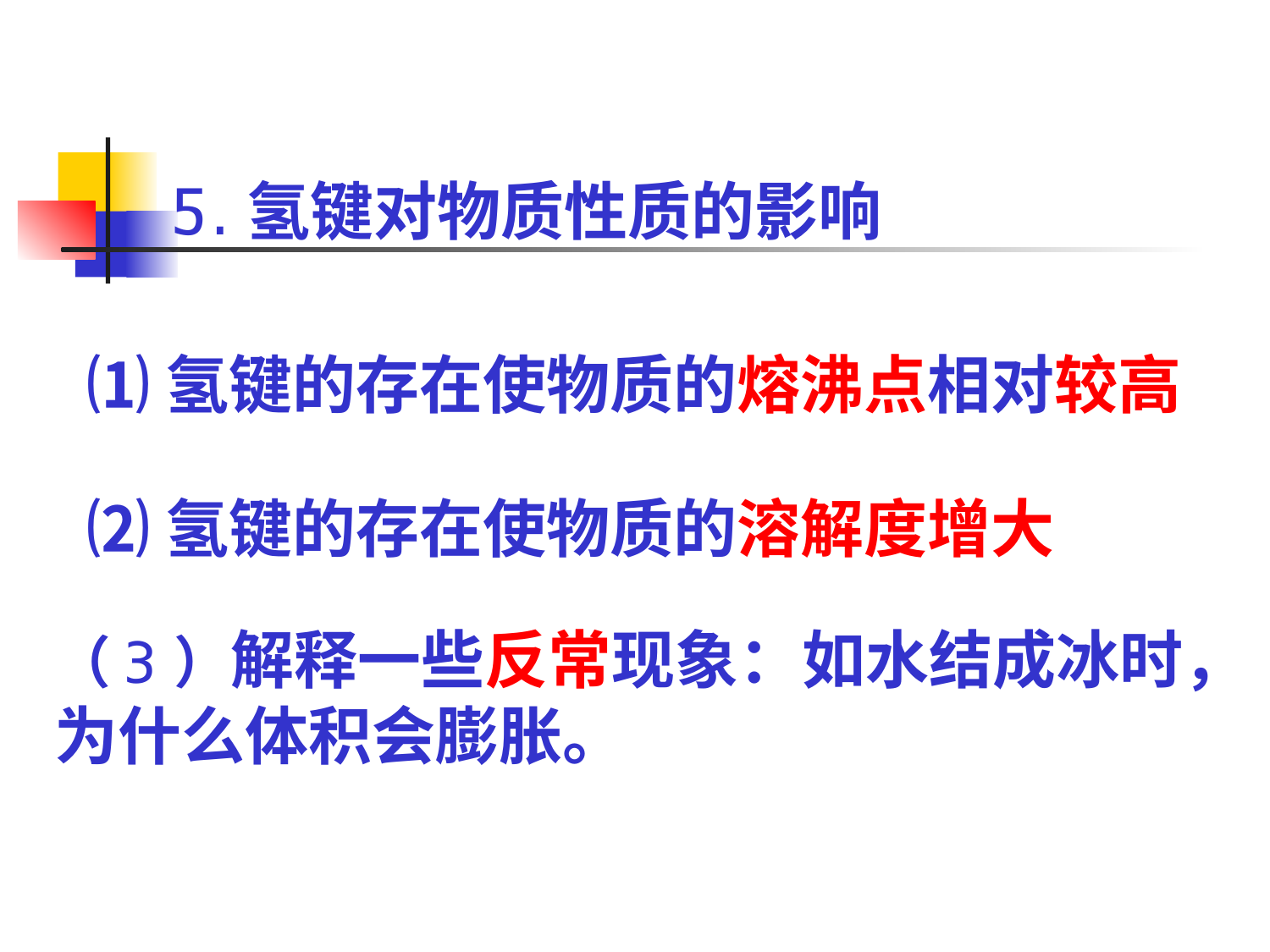

5.氢键对物质性质的影响
⑴氢键的存在使物质的熔沸点相对较高
⑵氢键的存在使物质的溶解度增大
（3）解释一些反常现象：如水结成冰时，为什么体积会膨胀。